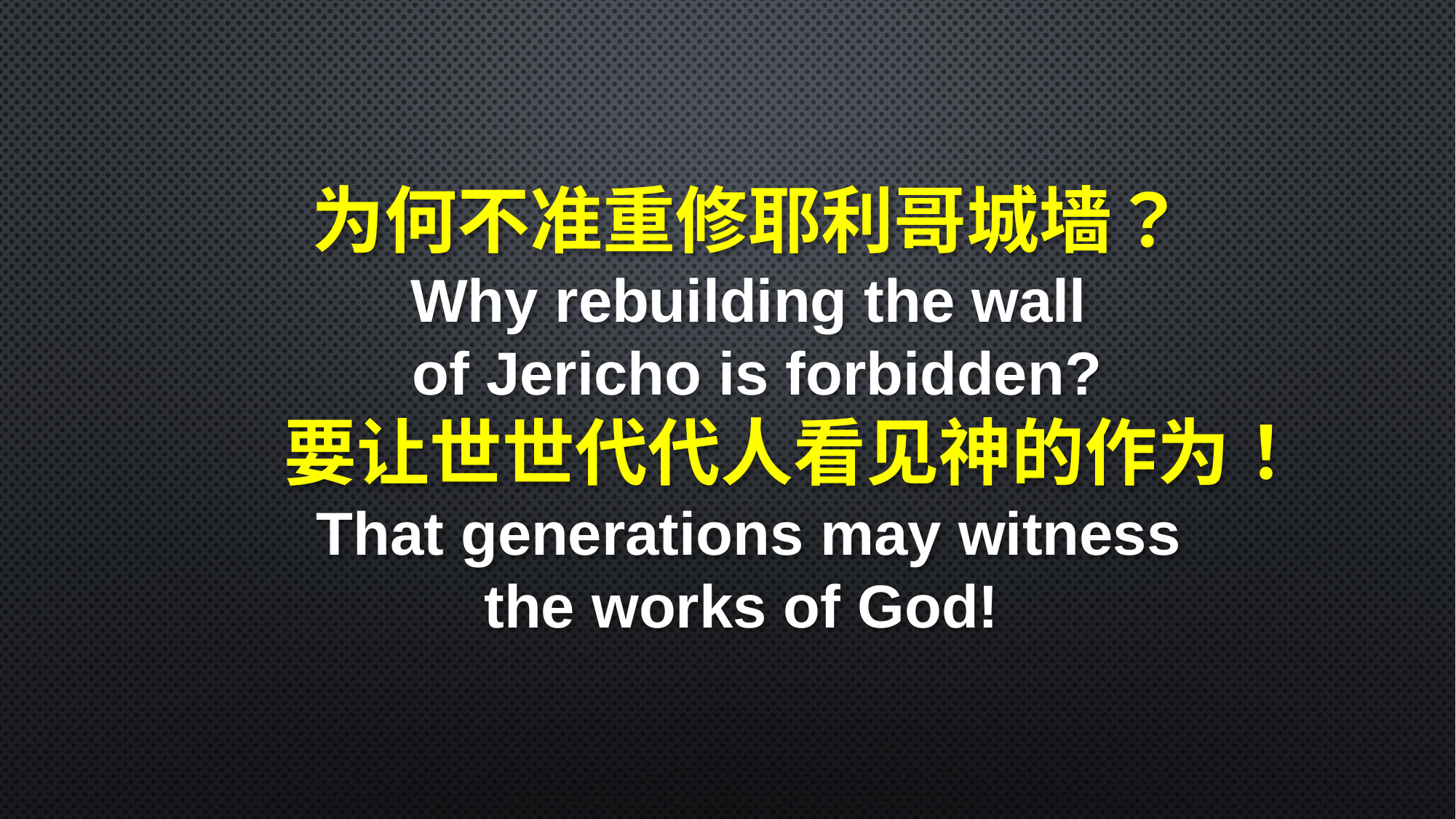

为何不准重修耶利哥城墙？Why rebuilding the wall
of Jericho is forbidden?
要让世世代代人看见神的作为！
That generations may witness
the works of God!